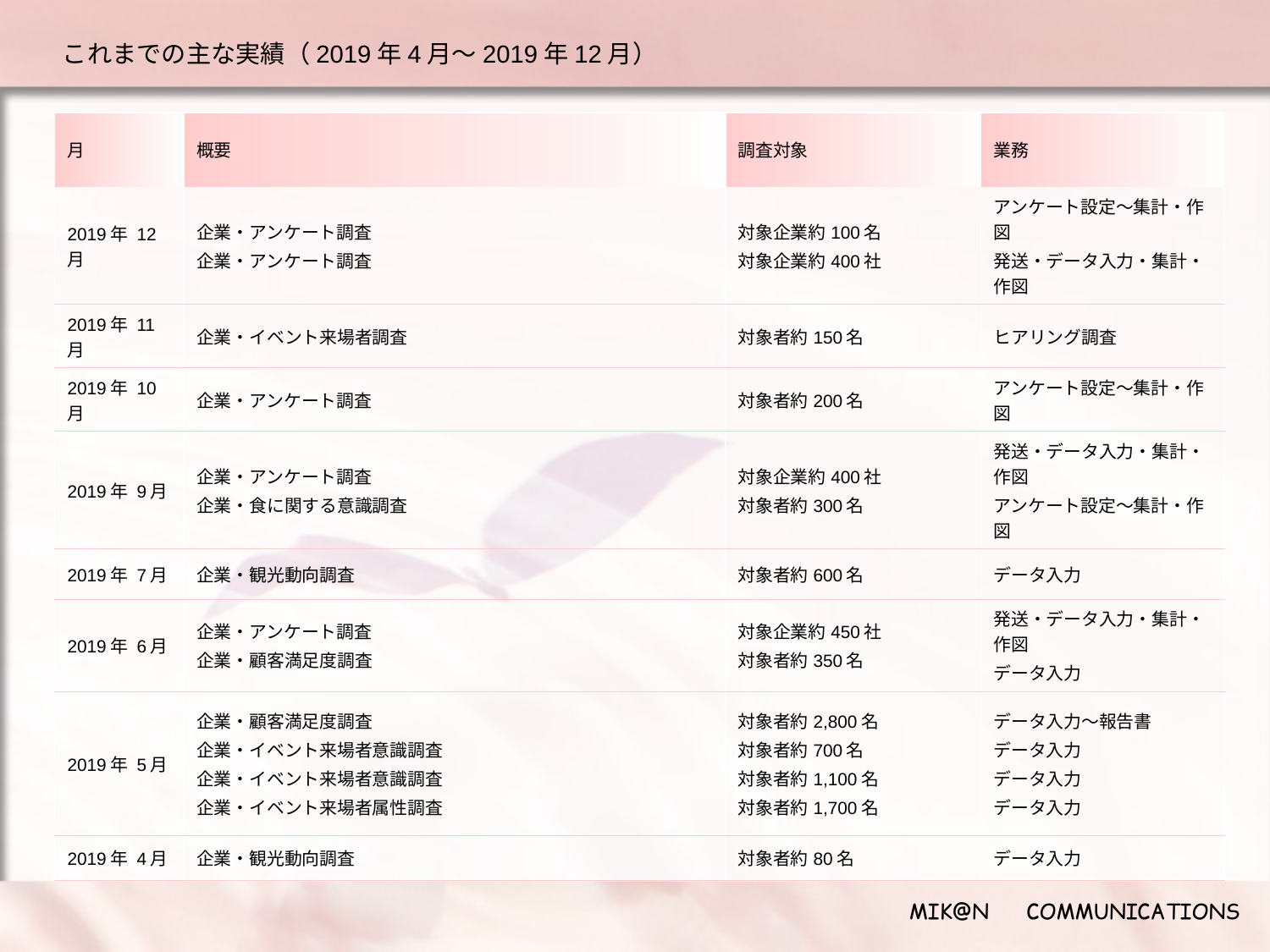

# これまでの主な実績（2019年4月～2019年12月）
| 月 | 概要 | 調査対象 | 業務 |
| --- | --- | --- | --- |
| 2019年 12月 | 企業・アンケート調査 企業・アンケート調査 | 対象企業約100名 対象企業約400社 | アンケート設定～集計・作図 発送・データ入力・集計・作図 |
| 2019年 11月 | 企業・イベント来場者調査 | 対象者約150名 | ヒアリング調査 |
| 2019年 10月 | 企業・アンケート調査 | 対象者約200名 | アンケート設定～集計・作図 |
| 2019年 9月 | 企業・アンケート調査 企業・食に関する意識調査 | 対象企業約400社 対象者約300名 | 発送・データ入力・集計・作図 アンケート設定～集計・作図 |
| 2019年 7月 | 企業・観光動向調査 | 対象者約600名 | データ入力 |
| 2019年 6月 | 企業・アンケート調査 企業・顧客満足度調査 | 対象企業約450社 対象者約350名 | 発送・データ入力・集計・作図 データ入力 |
| 2019年 5月 | 企業・顧客満足度調査 企業・イベント来場者意識調査 企業・イベント来場者意識調査 企業・イベント来場者属性調査 | 対象者約2,800名 対象者約700名 対象者約1,100名 対象者約1,700名 | データ入力～報告書 データ入力 データ入力 データ入力 |
| 2019年 4月 | 企業・観光動向調査 | 対象者約80名 | データ入力 |

MIK@N 　COMMUNICATIONS